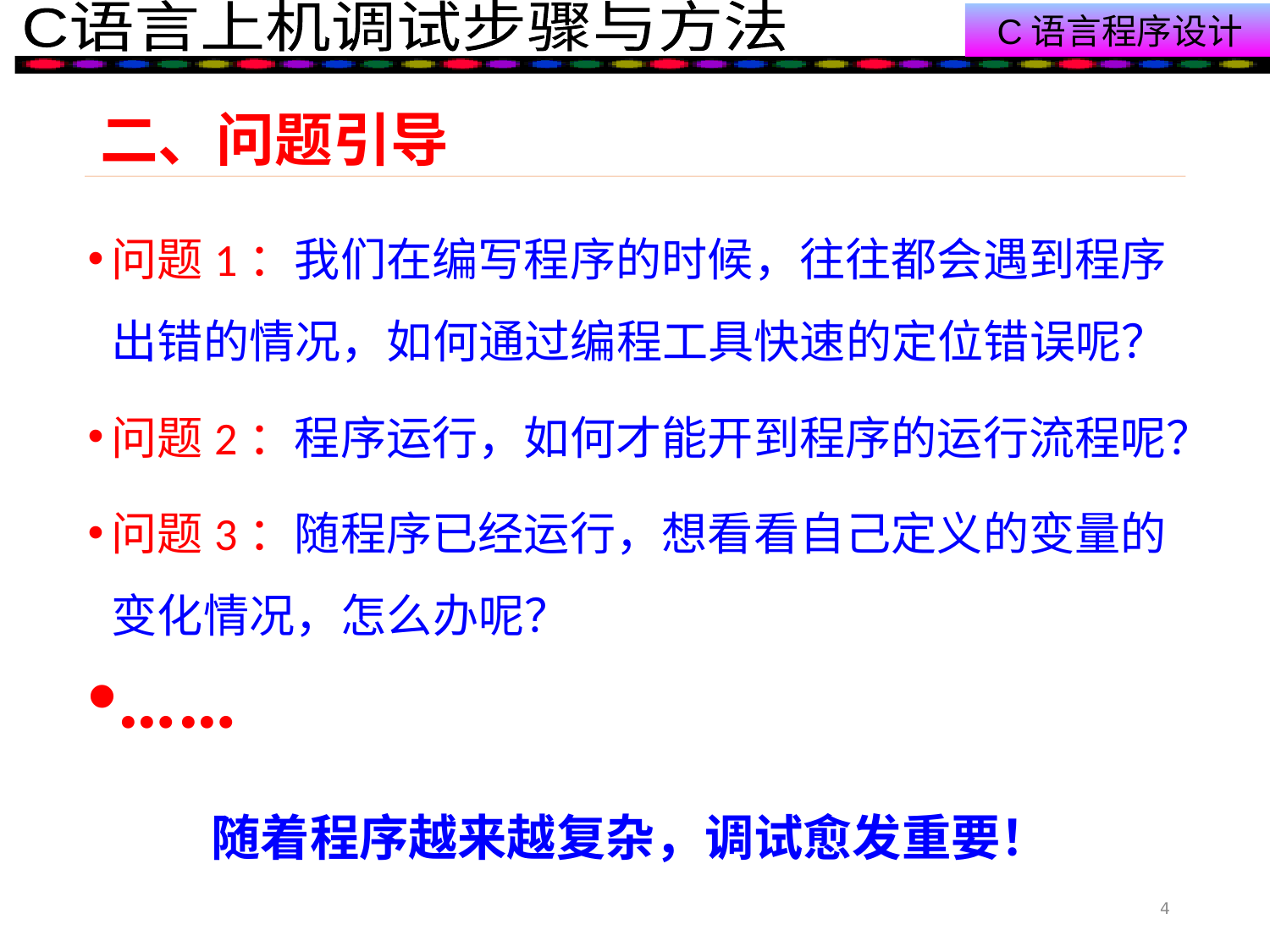

# 二、问题引导
问题1：我们在编写程序的时候，往往都会遇到程序出错的情况，如何通过编程工具快速的定位错误呢？
问题2：程序运行，如何才能开到程序的运行流程呢？
问题3：随程序已经运行，想看看自己定义的变量的变化情况，怎么办呢？
……

随着程序越来越复杂，调试愈发重要！
4